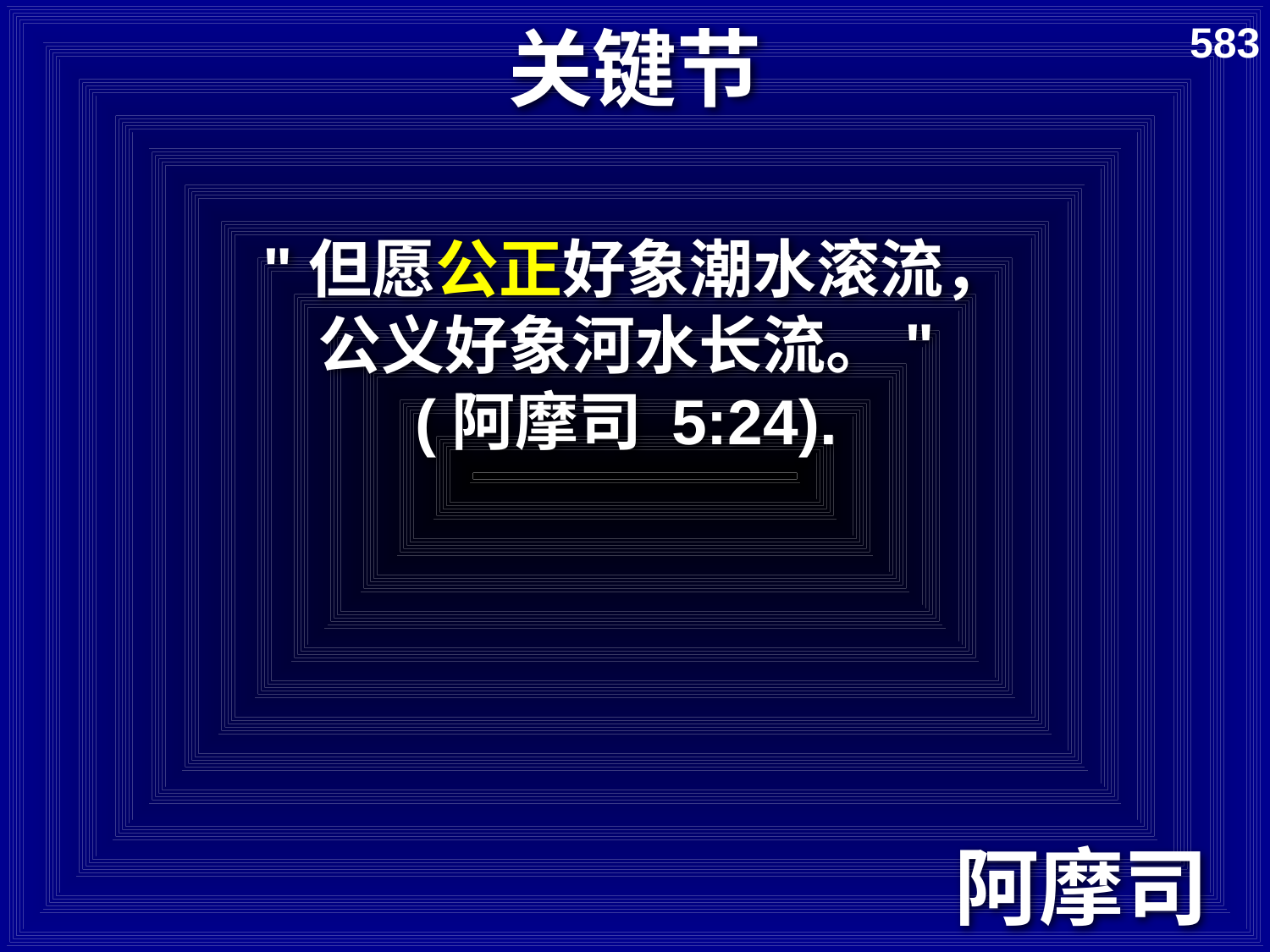

# 关键节
583

"但愿公正好象潮水滚流，
公义好象河水长流。"
(阿摩司 5:24).
阿摩司